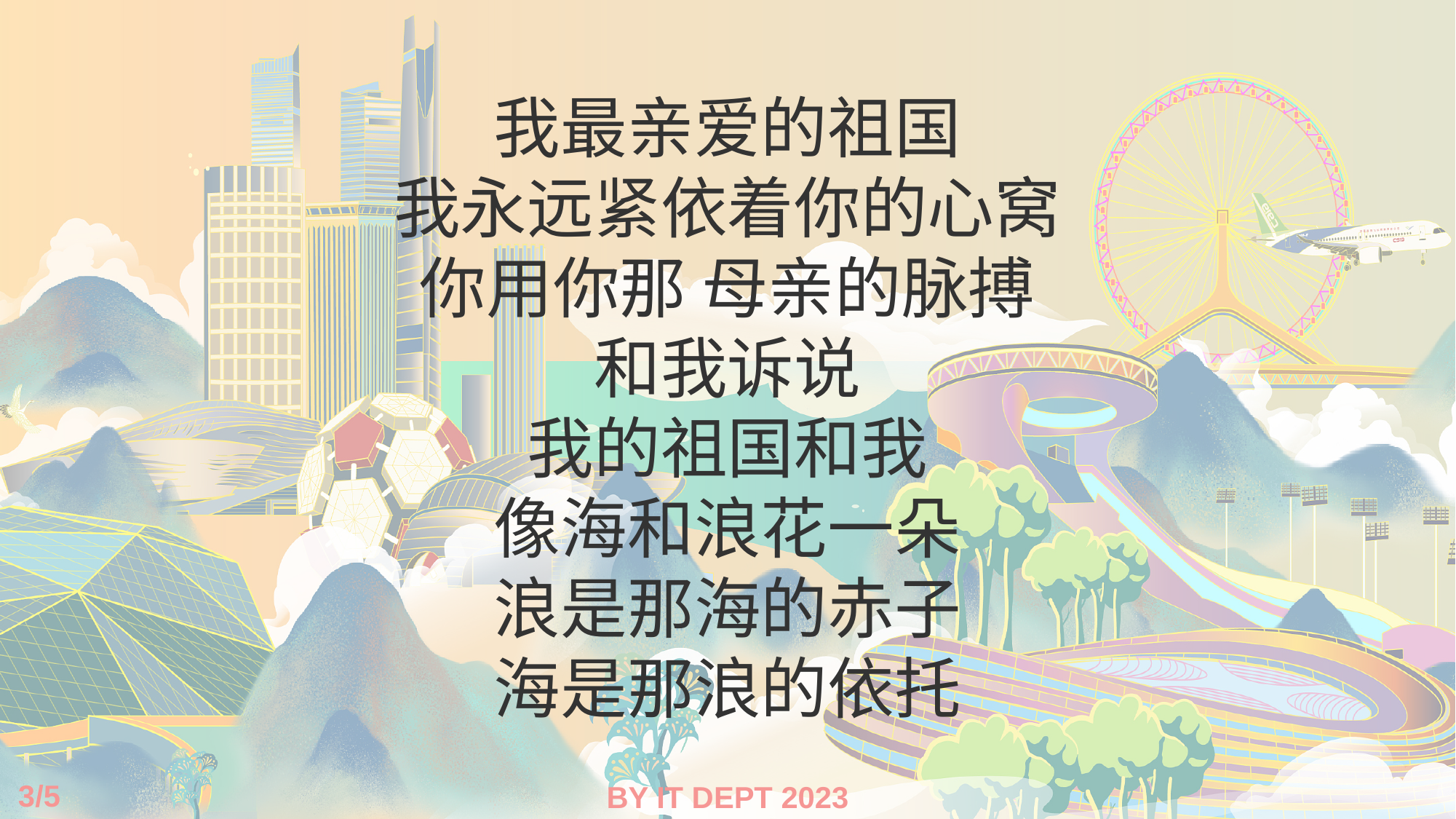

我最亲爱的祖国
我永远紧依着你的心窝
你用你那 母亲的脉搏
和我诉说
我的祖国和我
像海和浪花一朵
浪是那海的赤子
海是那浪的依托
3/5
BY IT DEPT 2023